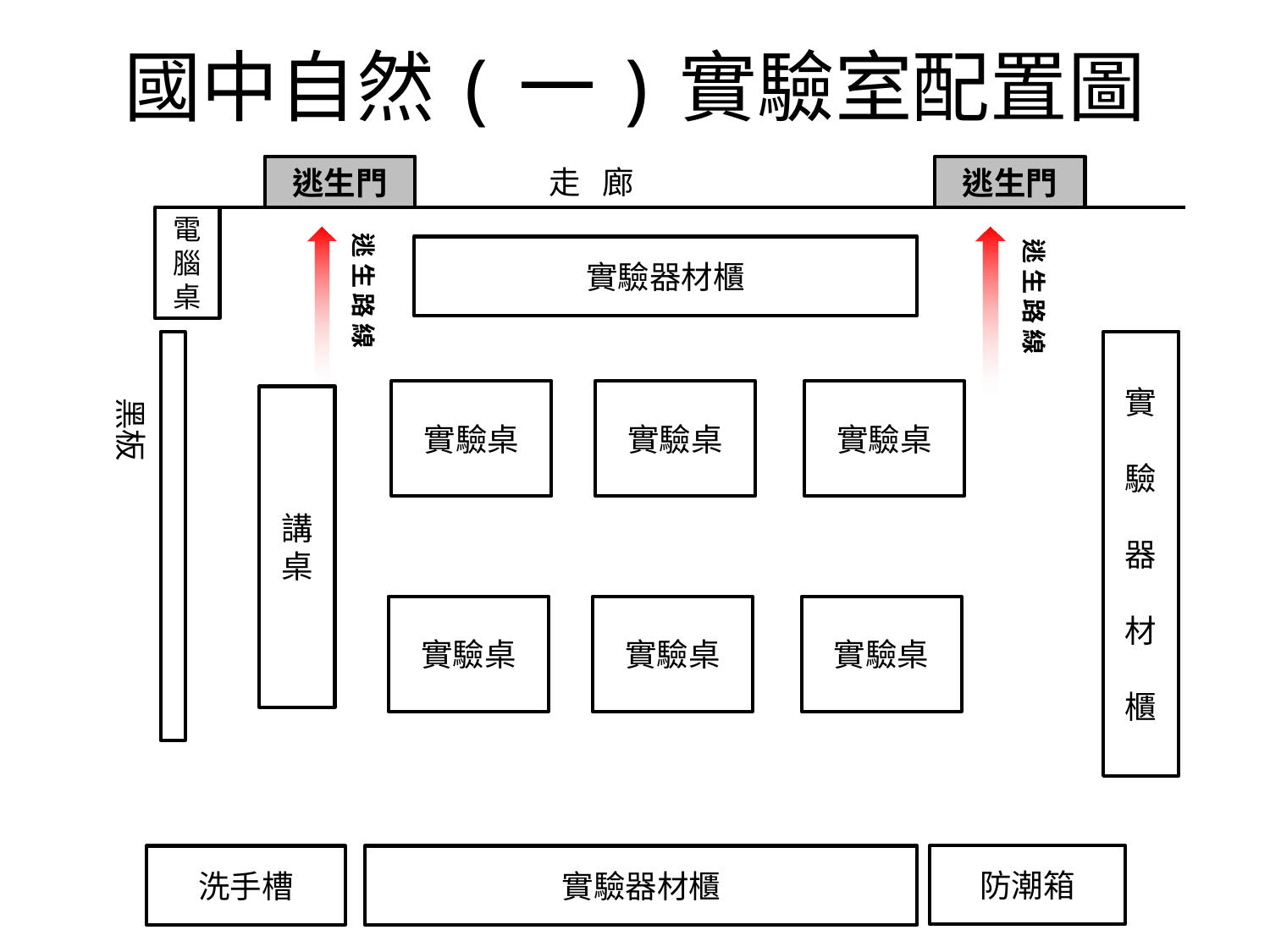

# 國中自然(一)實驗室配置圖
走   廊
逃生門
逃生門
電腦桌
逃 生 路 線

逃 生 路 線
實驗器材櫃

實

驗

器

材

櫃
實驗桌
實驗桌
實驗桌
黑板
講桌
實驗桌
實驗桌
實驗桌
防潮箱
洗手槽
實驗器材櫃